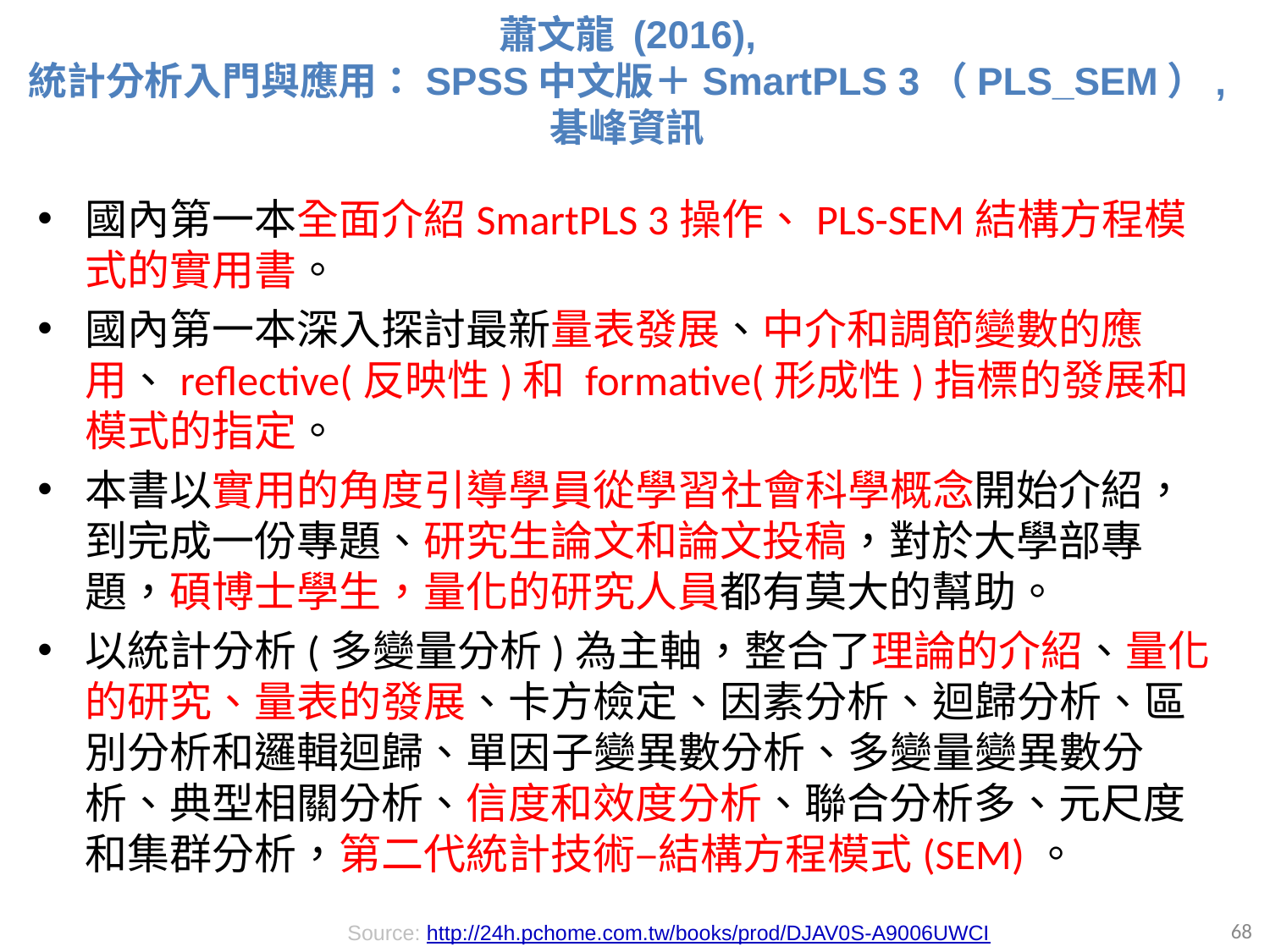

蕭文龍 (2016),
統計分析入門與應用：SPSS中文版＋SmartPLS 3（PLS_SEM）,
碁峰資訊
國內第一本全面介紹SmartPLS 3操作、PLS-SEM結構方程模式的實用書。
國內第一本深入探討最新量表發展、中介和調節變數的應用、reflective(反映性)和 formative(形成性)指標的發展和模式的指定。
本書以實用的角度引導學員從學習社會科學概念開始介紹，到完成一份專題、研究生論文和論文投稿，對於大學部專題，碩博士學生，量化的研究人員都有莫大的幫助。
以統計分析(多變量分析)為主軸，整合了理論的介紹、量化的研究、量表的發展、卡方檢定、因素分析、迴歸分析、區別分析和邏輯迴歸、單因子變異數分析、多變量變異數分析、典型相關分析、信度和效度分析、聯合分析多、元尺度和集群分析，第二代統計技術–結構方程模式(SEM)。
68
Source: http://24h.pchome.com.tw/books/prod/DJAV0S-A9006UWCI